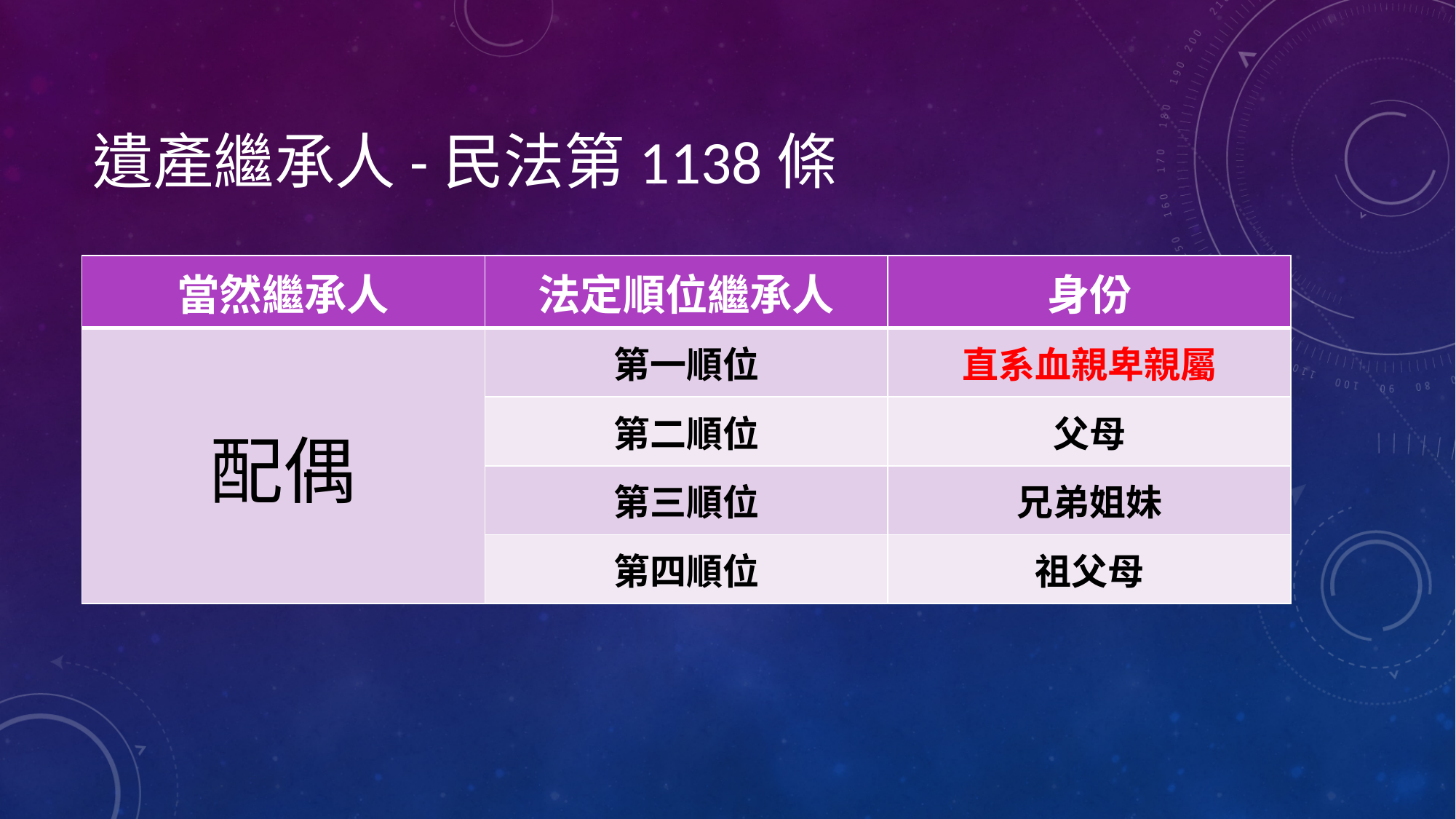

# 遺產繼承人-民法第1138條
| 當然繼承人 | 法定順位繼承人 | 身份 |
| --- | --- | --- |
| 配偶 | 第一順位 | 直系血親卑親屬 |
|  | 第二順位 | 父母 |
|  | 第三順位 | 兄弟姐妹 |
|  | 第四順位 | 祖父母 |